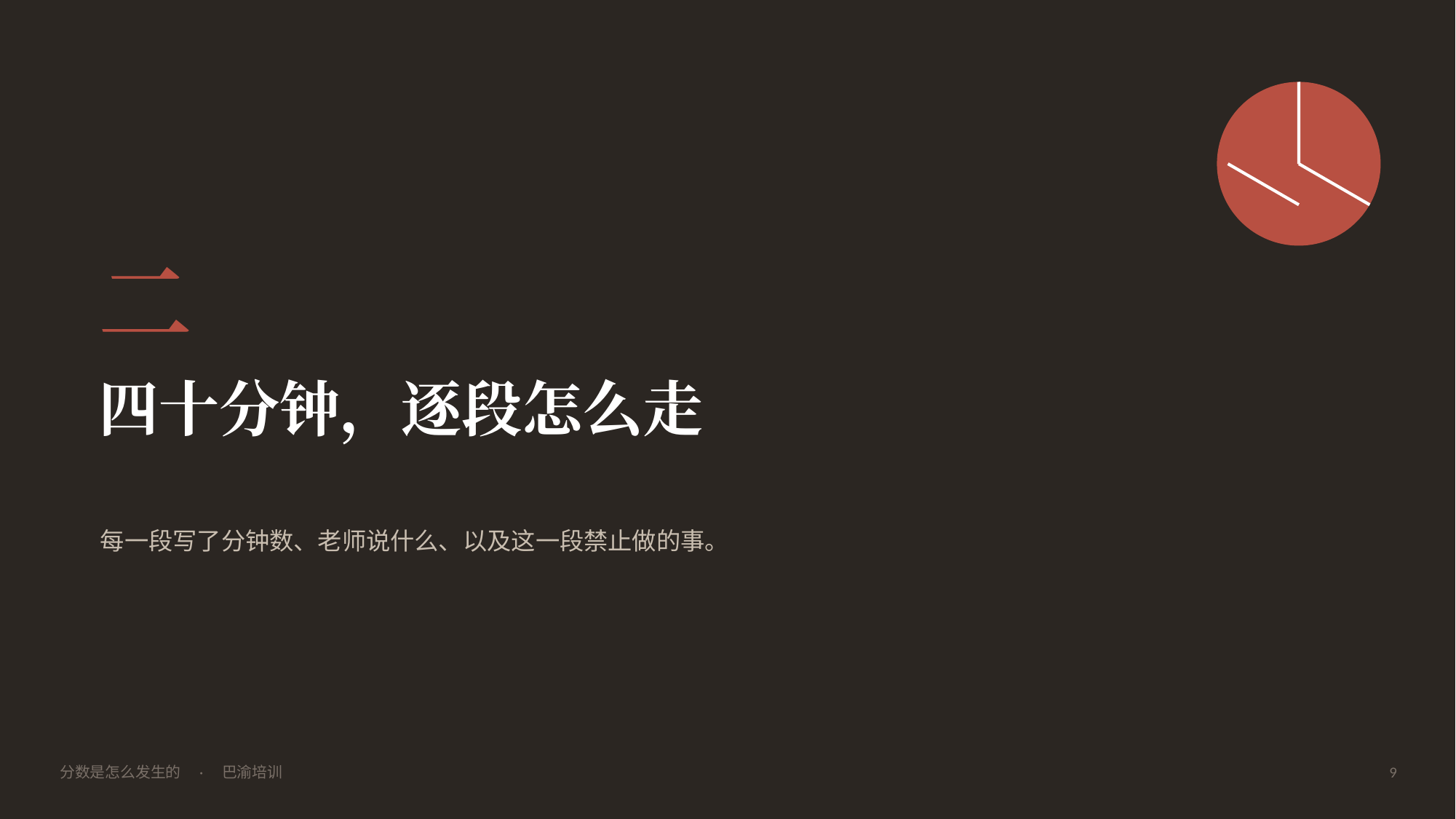

二
四十分钟，逐段怎么走
每一段写了分钟数、老师说什么、以及这一段禁止做的事。
分数是怎么发生的　·　巴渝培训
9